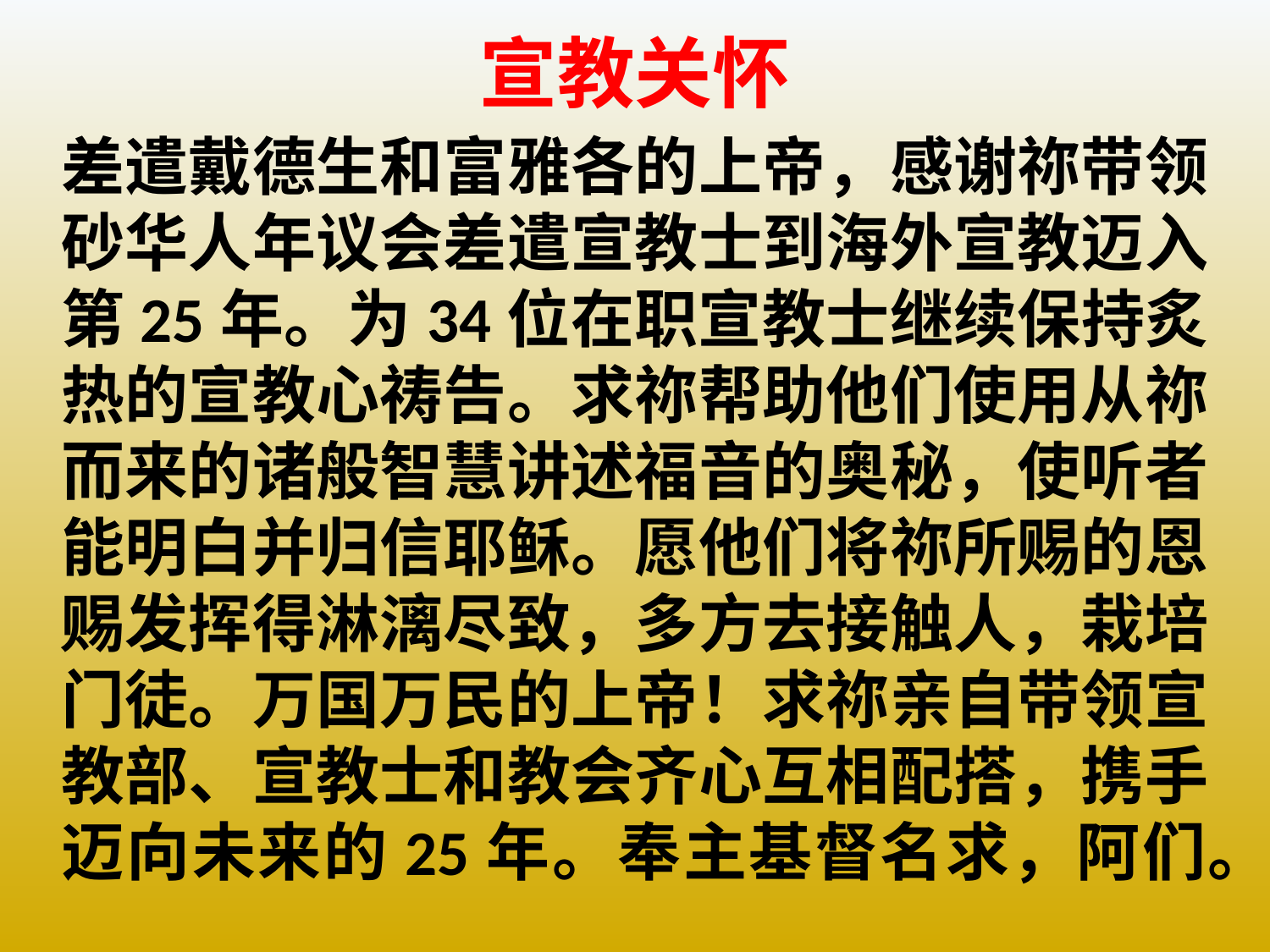

宣教关怀
差遣戴德生和富雅各的上帝，感谢祢带领砂华人年议会差遣宣教士到海外宣教迈入第25年。为34位在职宣教士继续保持炙热的宣教心祷告。求祢帮助他们使用从祢而来的诸般智慧讲述福音的奥秘，使听者能明白并归信耶稣。愿他们将祢所赐的恩赐发挥得淋漓尽致，多方去接触人，栽培门徒。万国万民的上帝！求祢亲自带领宣教部、宣教士和教会齐心互相配搭，携手迈向未来的25年。奉主基督名求，阿们。